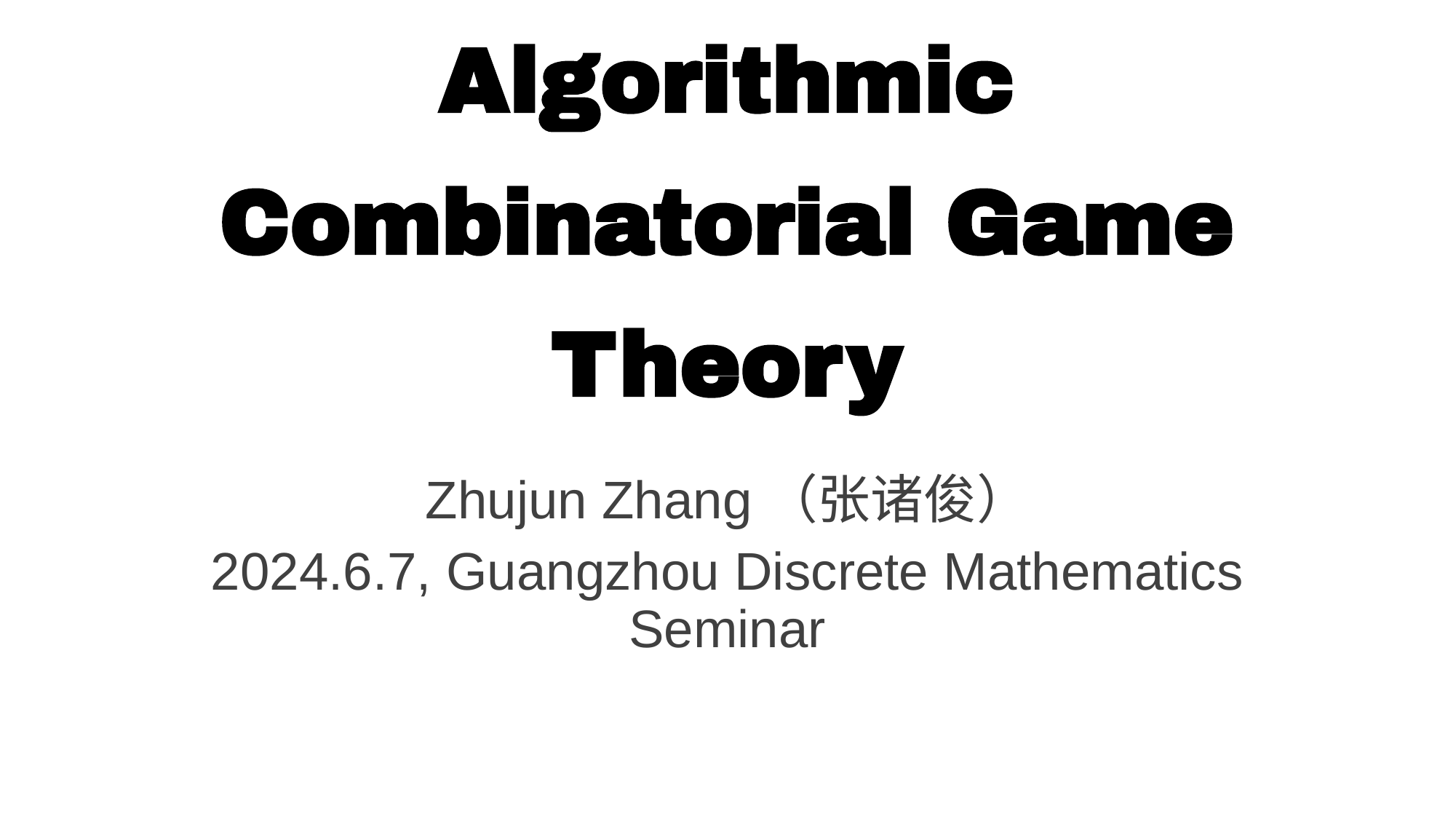

# An Introduction to Algorithmic Combinatorial Game Theory
Zhujun Zhang（张诸俊）
2024.6.7, Guangzhou Discrete Mathematics Seminar